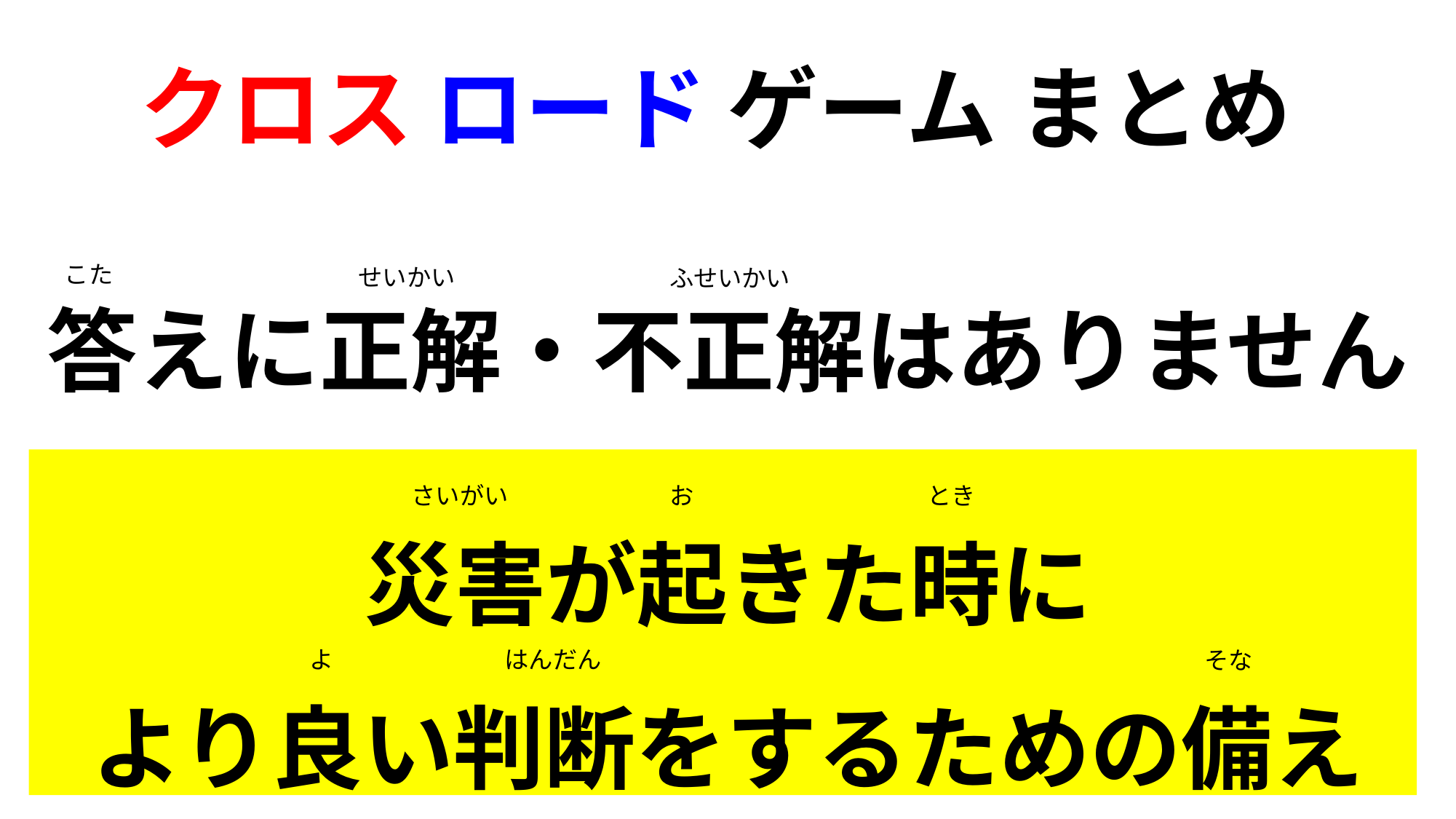

クロス ロード ゲーム まとめ
こた
せいかい
ふせいかい
答えに正解・不正解はありません
さいがい
お
とき

災害が起きた時に
より良い判断をするための備え
よ
はんだん
そな